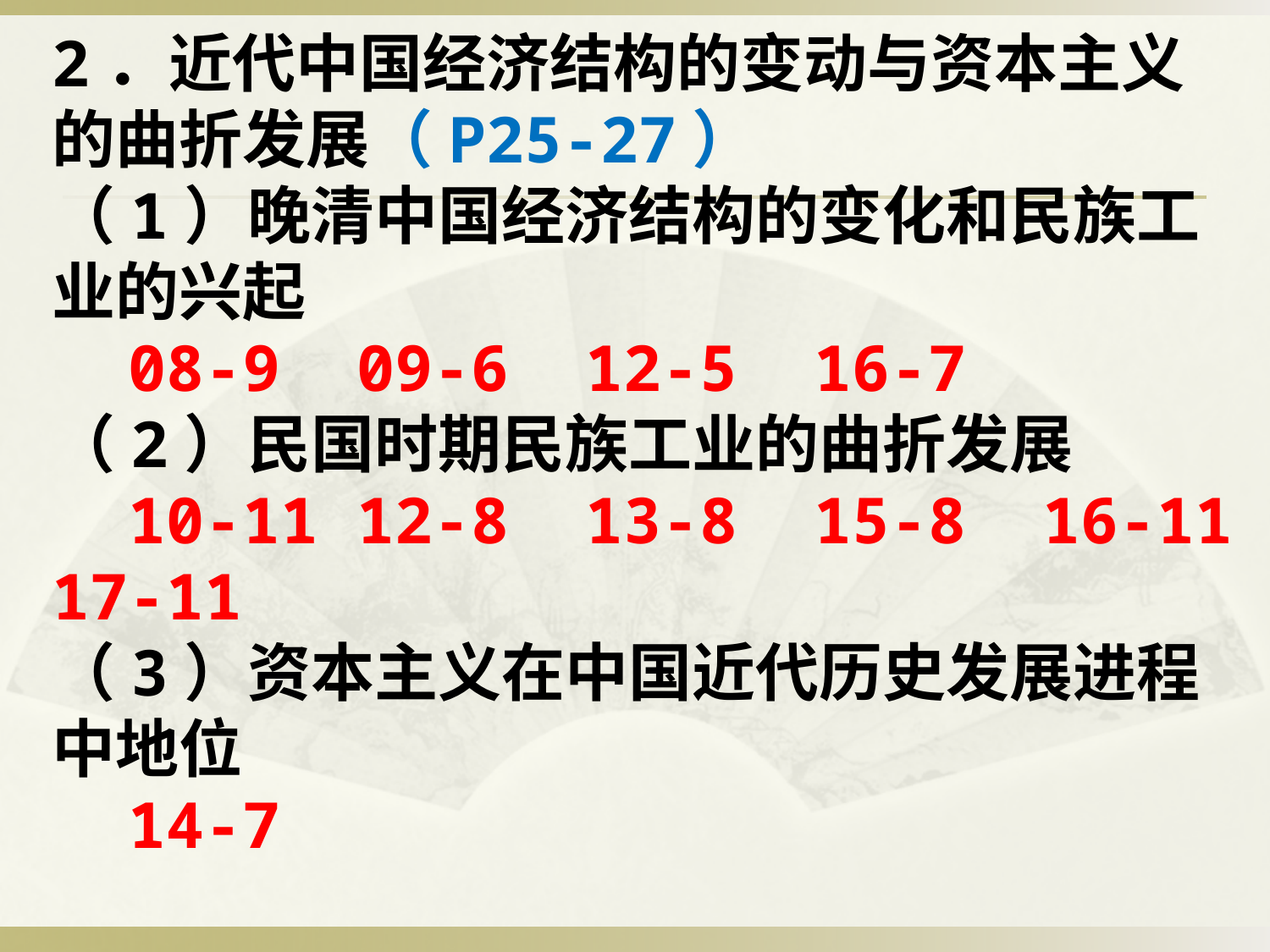

2．近代中国经济结构的变动与资本主义的曲折发展（P25-27）
（1）晚清中国经济结构的变化和民族工业的兴起
  08-9  09-6  12-5  16-7
（2）民国时期民族工业的曲折发展
  10-11 12-8  13-8  15-8  16-11 17-11
（3）资本主义在中国近代历史发展进程中地位
  14-7